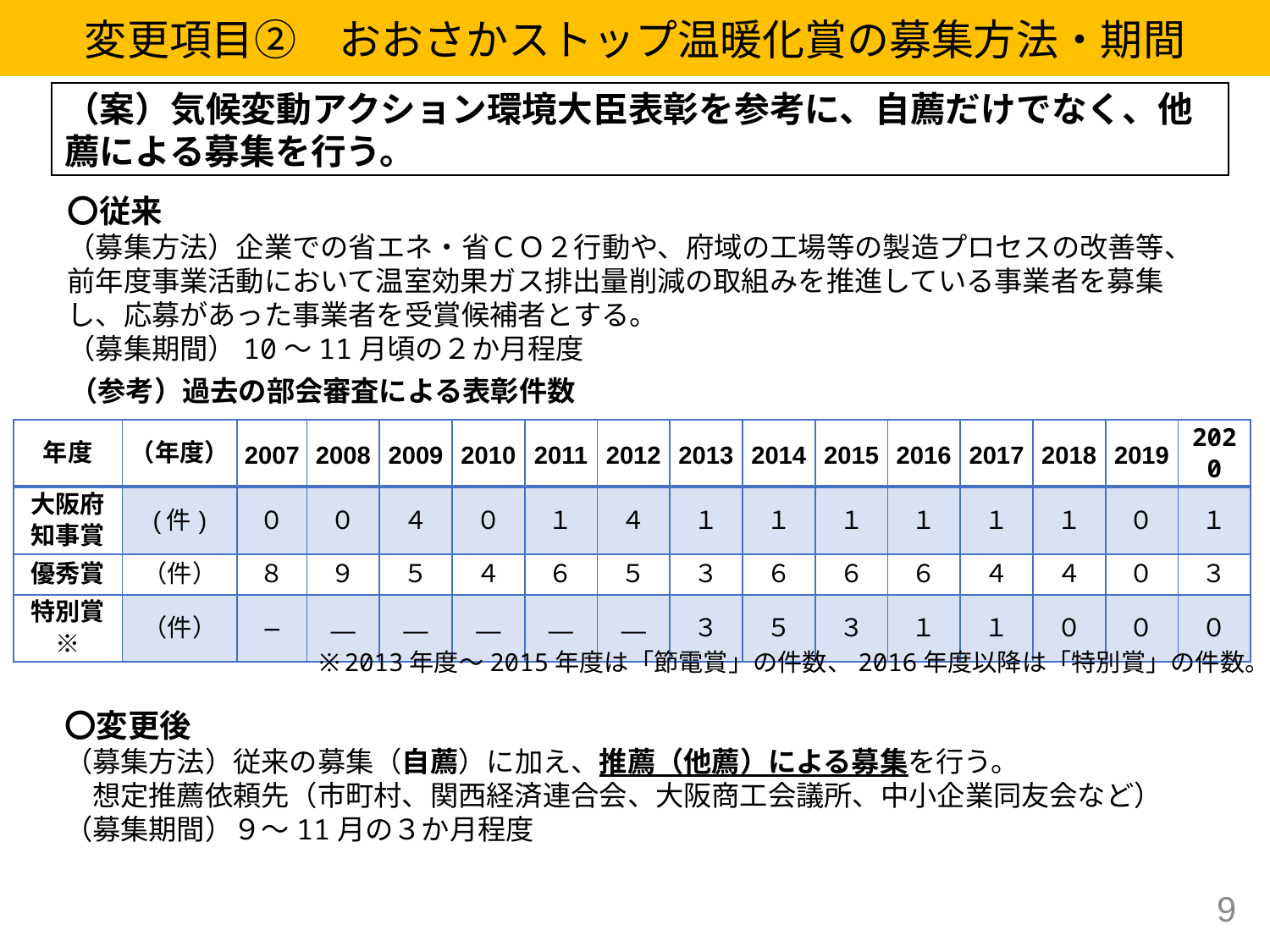

変更項目②　おおさかストップ温暖化賞の募集方法・期間
（案）気候変動アクション環境大臣表彰を参考に、自薦だけでなく、他薦による募集を行う。
〇従来
（募集方法）企業での省エネ・省ＣＯ２行動や、府域の工場等の製造プロセスの改善等、前年度事業活動において温室効果ガス排出量削減の取組みを推進している事業者を募集し、応募があった事業者を受賞候補者とする。
（募集期間）10～11月頃の２か月程度
（参考）過去の部会審査による表彰件数
| 年度 | （年度） | 2007 | 2008 | 2009 | 2010 | 2011 | 2012 | 2013 | 2014 | 2015 | 2016 | 2017 | 2018 | 2019 | 2020 |
| --- | --- | --- | --- | --- | --- | --- | --- | --- | --- | --- | --- | --- | --- | --- | --- |
| 大阪府知事賞 | (件) | ０ | ０ | ４ | ０ | １ | ４ | １ | １ | １ | １ | １ | １ | ０ | １ |
| 優秀賞 | （件） | ８ | ９ | ５ | ４ | ６ | ５ | ３ | ６ | ６ | ６ | ４ | ４ | ０ | ３ |
| 特別賞※ | （件） | ― | ― | ― | ― | ― | ― | ３ | ５ | ３ | １ | １ | ０ | ０ | ０ |
※2013年度～2015年度は「節電賞」の件数、2016年度以降は「特別賞」の件数。
〇変更後
（募集方法）従来の募集（自薦）に加え、推薦（他薦）による募集を行う。
　想定推薦依頼先（市町村、関西経済連合会、大阪商工会議所、中小企業同友会など）
（募集期間）９～11月の３か月程度
9